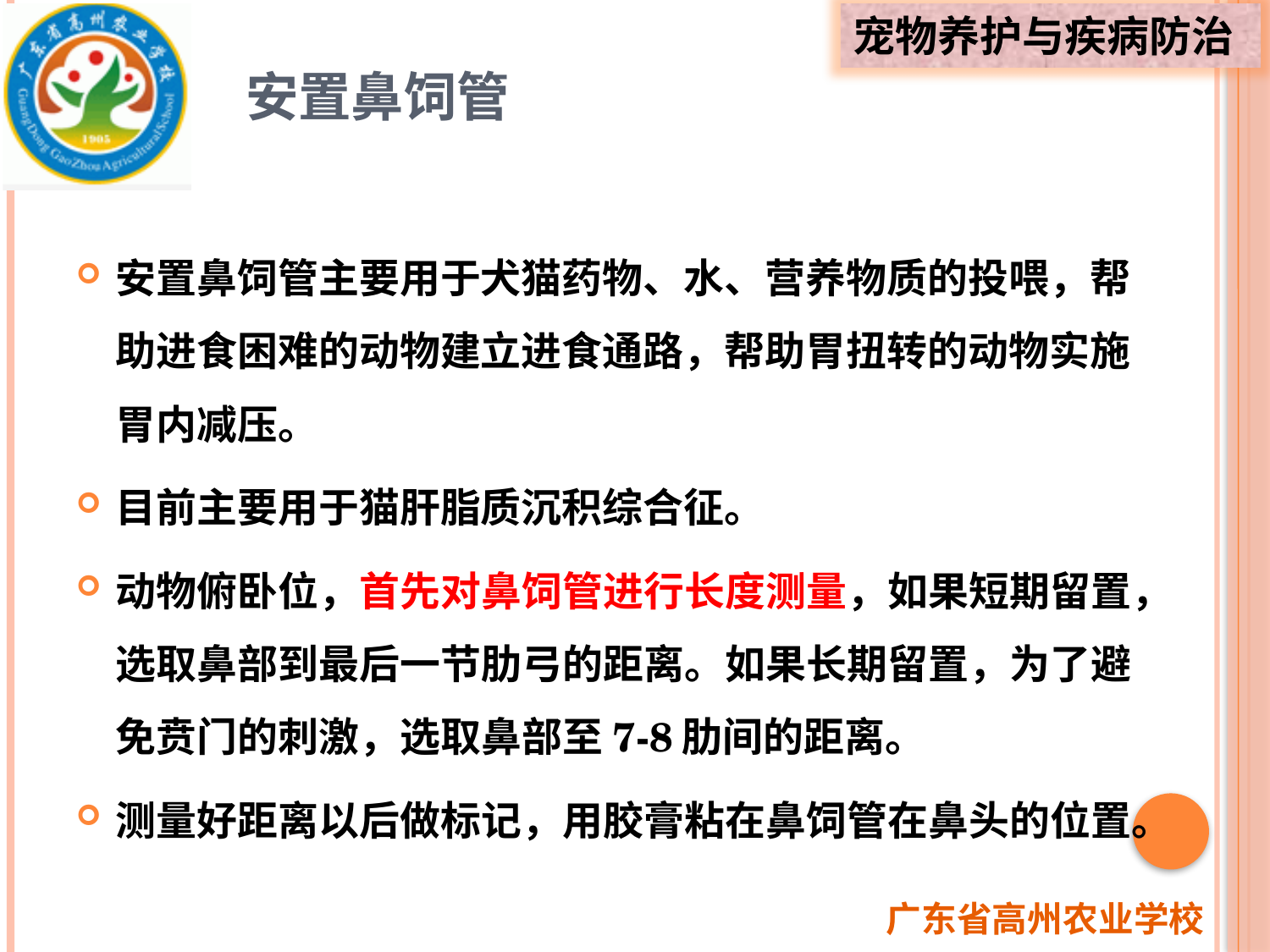

# 安置鼻饲管
安置鼻饲管主要用于犬猫药物、水、营养物质的投喂，帮助进食困难的动物建立进食通路，帮助胃扭转的动物实施胃内减压。
目前主要用于猫肝脂质沉积综合征。
动物俯卧位，首先对鼻饲管进行长度测量，如果短期留置，选取鼻部到最后一节肋弓的距离。如果长期留置，为了避免贲门的刺激，选取鼻部至7-8肋间的距离。
测量好距离以后做标记，用胶膏粘在鼻饲管在鼻头的位置。